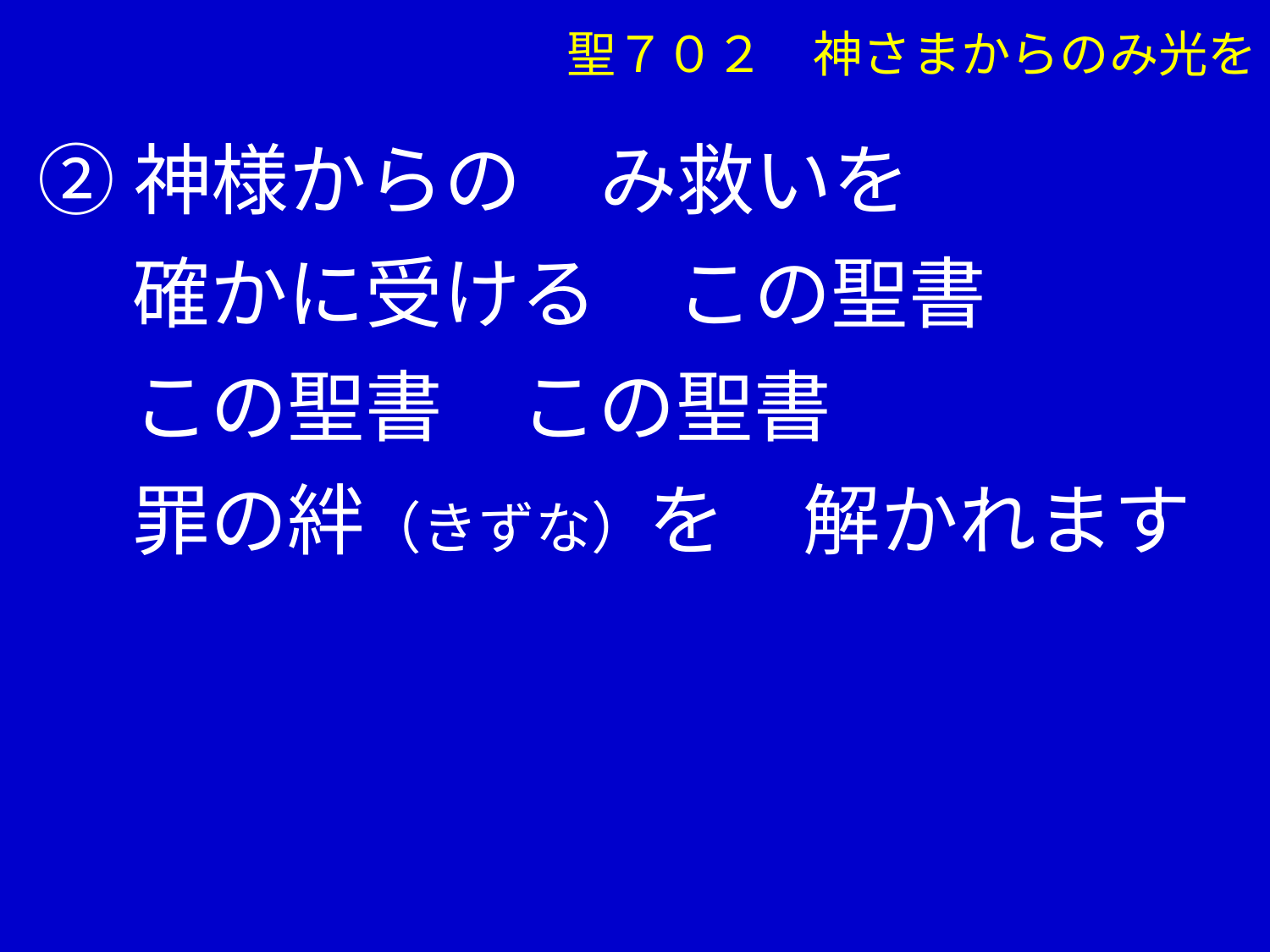

聖７０２　神さまからのみ光を
②神様からの　み救いを
　 確かに受ける　この聖書
　 この聖書　この聖書
　 罪の絆（きずな）を　解かれます